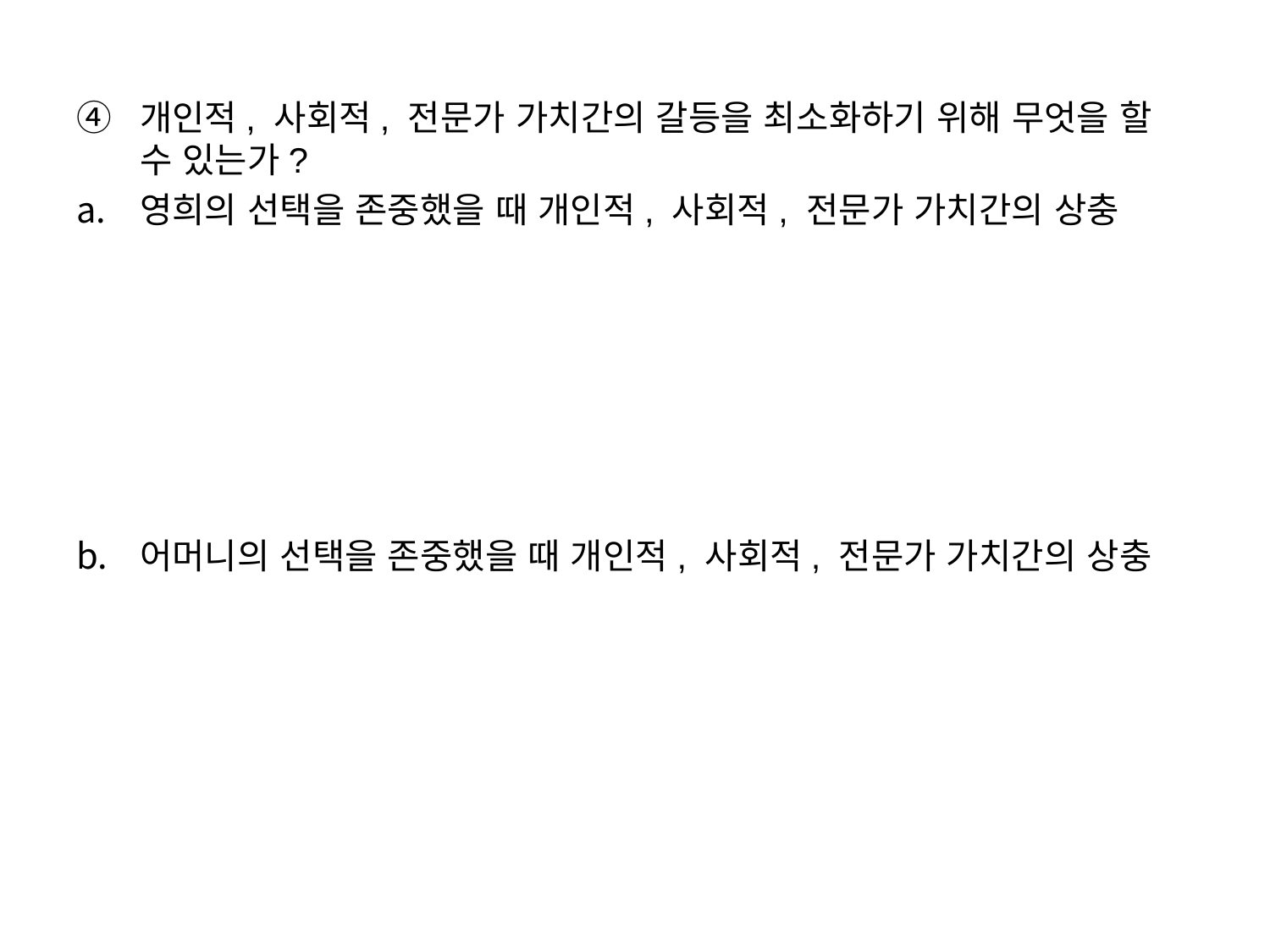

개인적, 사회적, 전문가 가치간의 갈등을 최소화하기 위해 무엇을 할 수 있는가?
영희의 선택을 존중했을 때 개인적, 사회적, 전문가 가치간의 상충

어머니의 선택을 존중했을 때 개인적, 사회적, 전문가 가치간의 상충